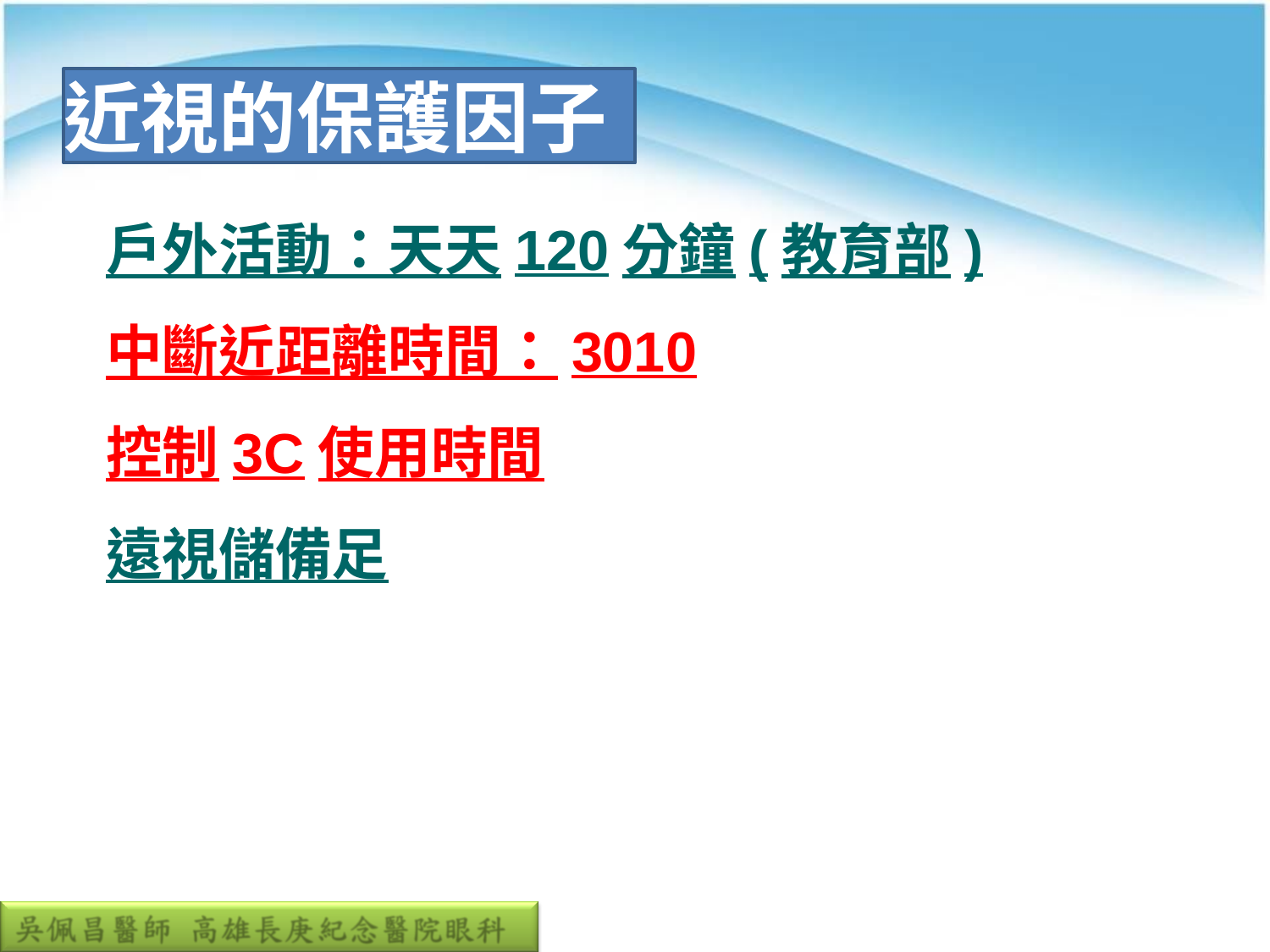

# 近視的保護因子
戶外活動：天天120分鐘(教育部)
中斷近距離時間：3010
控制3C使用時間
遠視儲備足